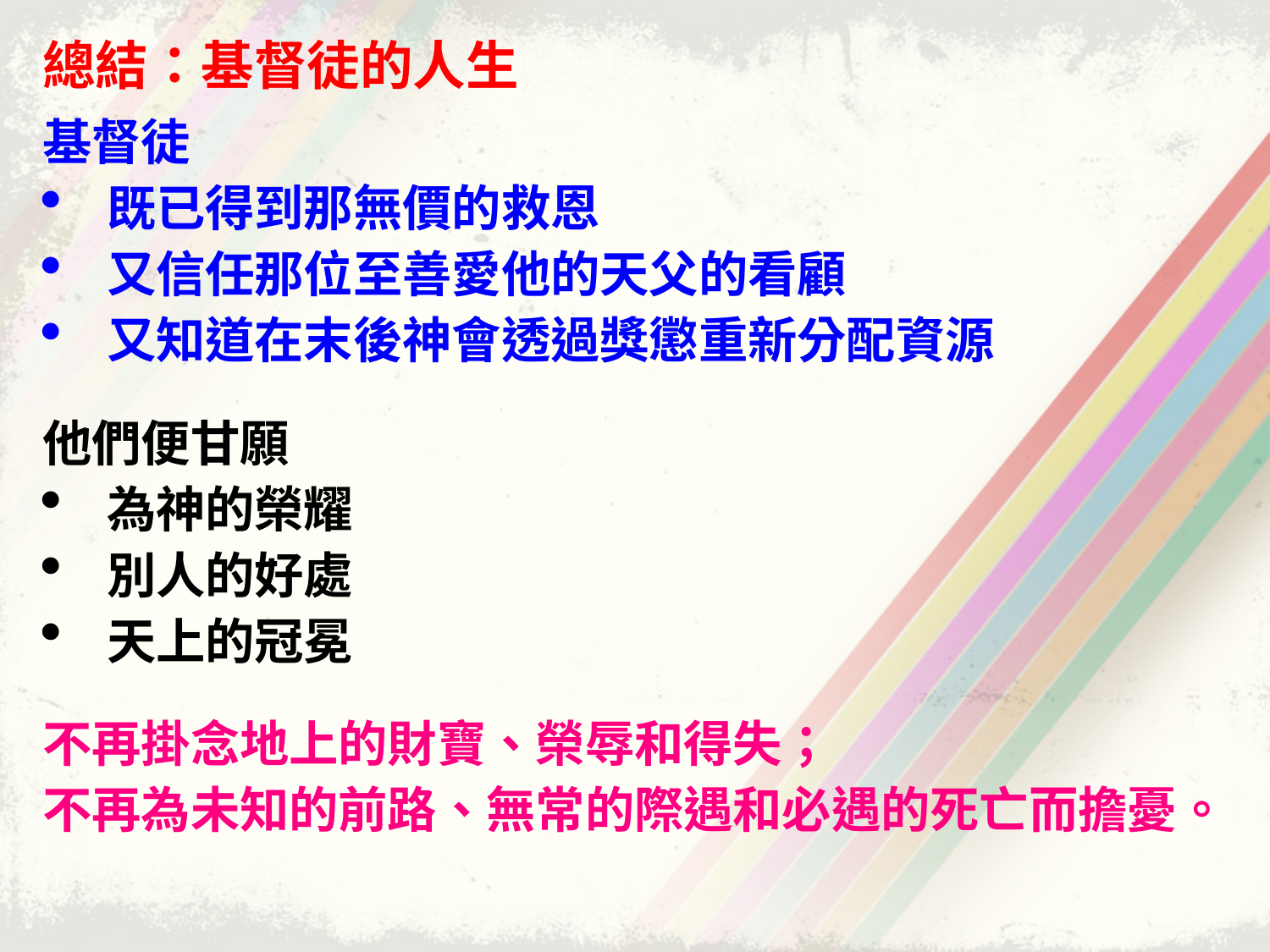

總結：基督徒的人生
基督徒
  既已得到那無價的救恩
  又信任那位至善愛他的天父的看顧
  又知道在末後神會透過獎懲重新分配資源

他們便甘願
  為神的榮耀
  別人的好處
  天上的冠冕

不再掛念地上的財寶、榮辱和得失；
不再為未知的前路、無常的際遇和必遇的死亡而擔憂。